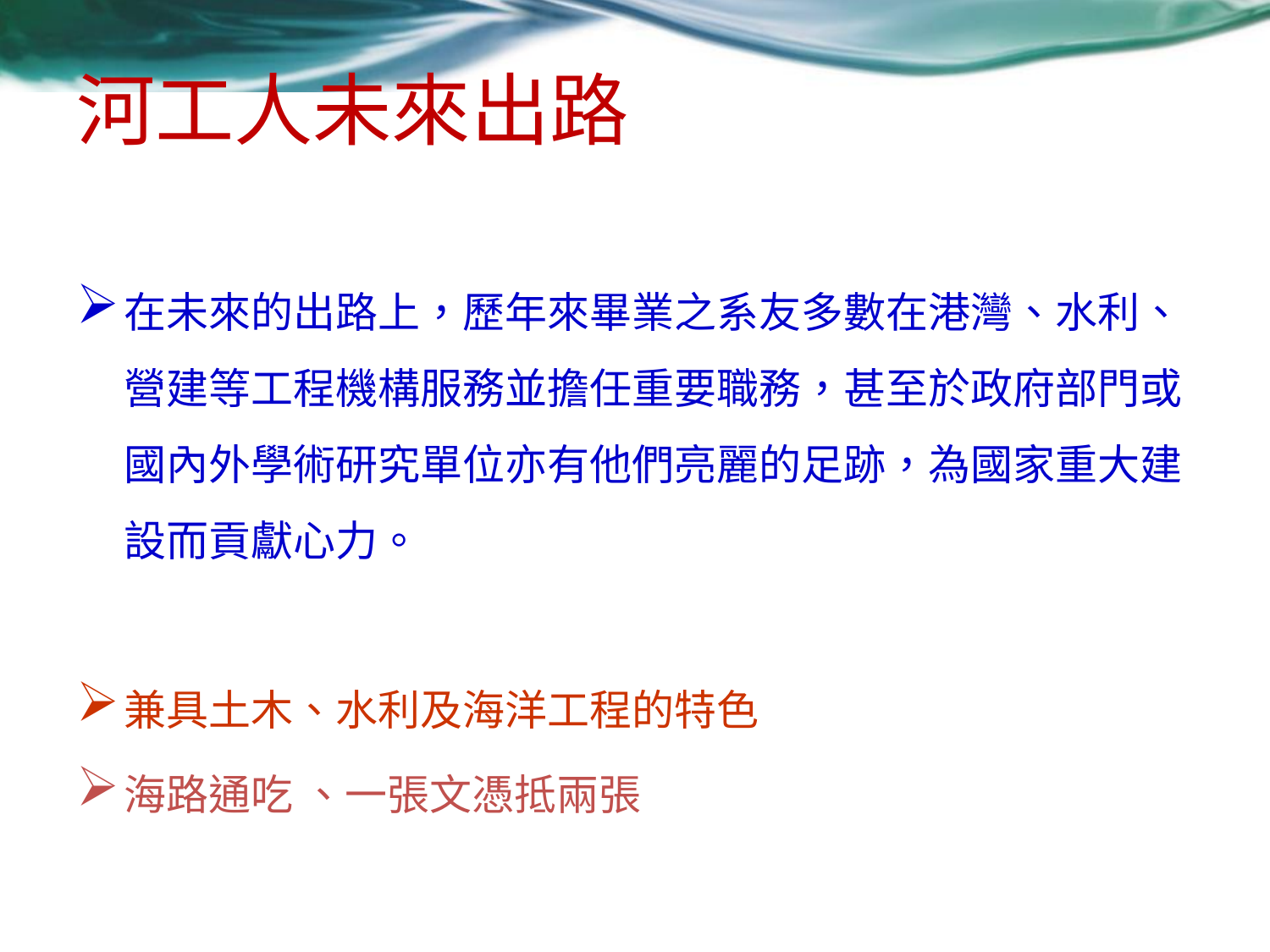

# 河工人未來出路
在未來的出路上，歷年來畢業之系友多數在港灣、水利、營建等工程機構服務並擔任重要職務，甚至於政府部門或國內外學術研究單位亦有他們亮麗的足跡，為國家重大建設而貢獻心力。

兼具土木、水利及海洋工程的特色
海路通吃 、一張文憑抵兩張